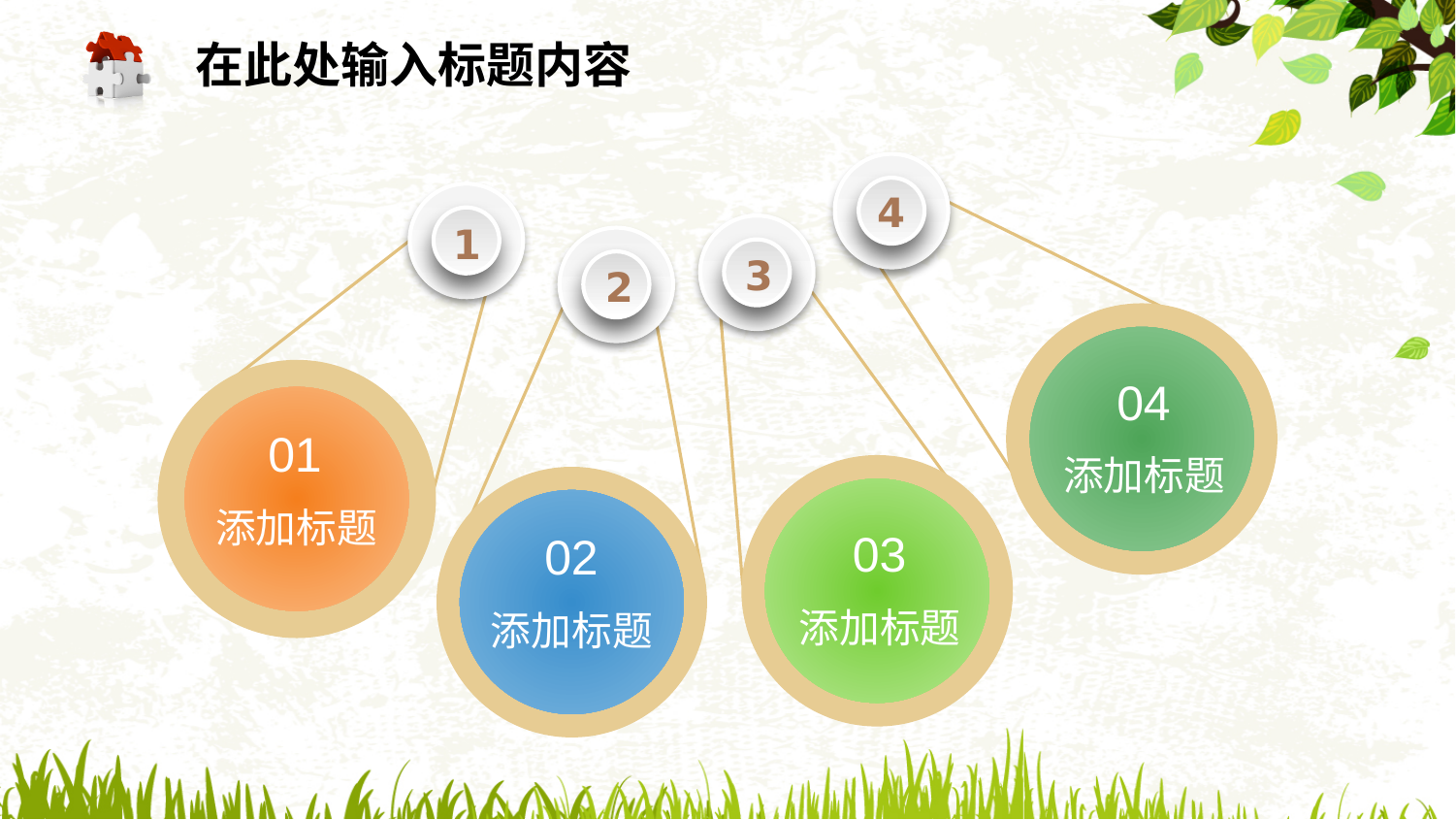

在此处输入标题内容

4

04
添加标题

1

01
添加标题

3

03
添加标题

2

02
添加标题